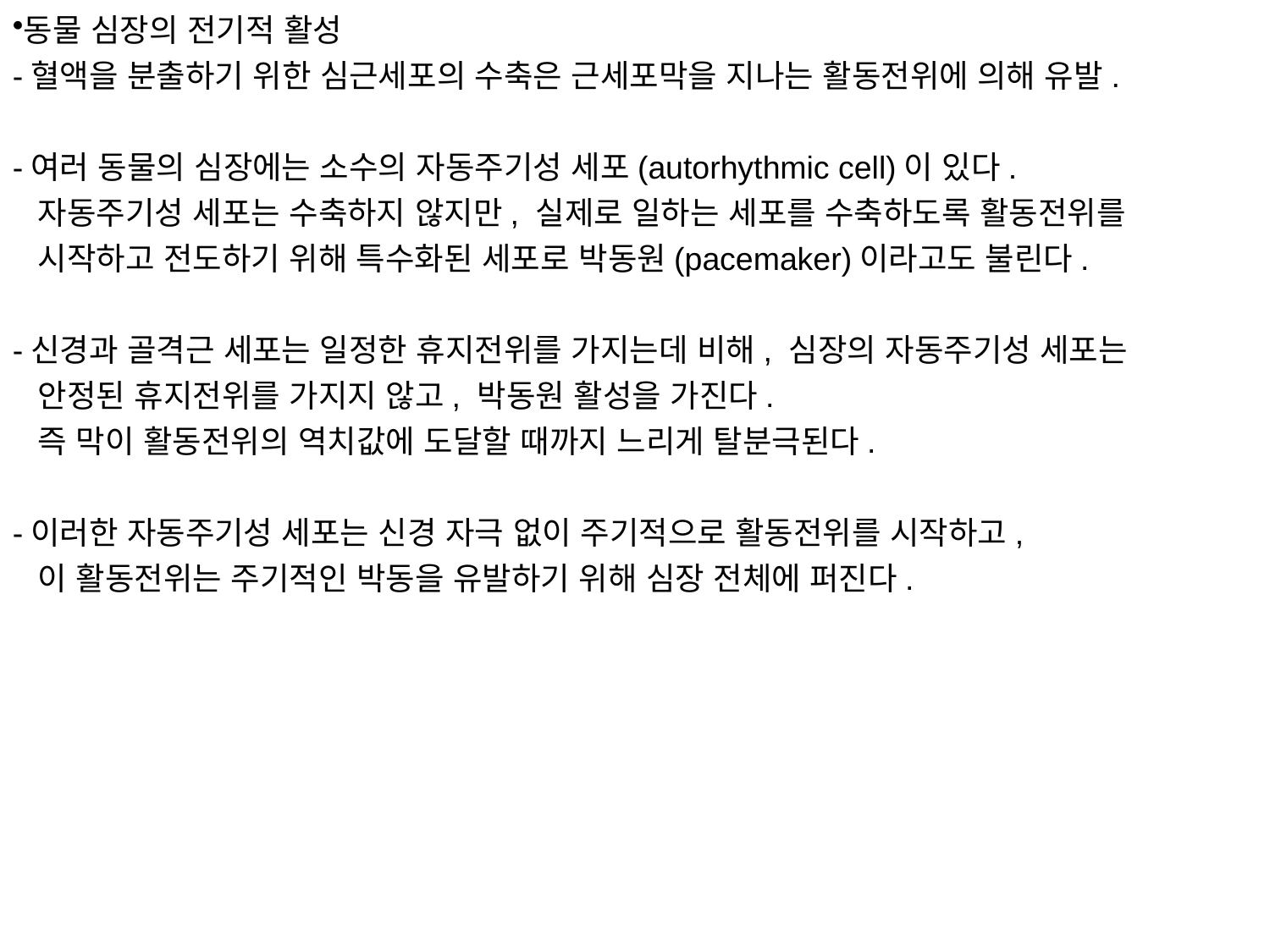

동물 심장의 전기적 활성
-혈액을 분출하기 위한 심근세포의 수축은 근세포막을 지나는 활동전위에 의해 유발.

-여러 동물의 심장에는 소수의 자동주기성 세포(autorhythmic cell)이 있다.
  자동주기성 세포는 수축하지 않지만, 실제로 일하는 세포를 수축하도록 활동전위를
  시작하고 전도하기 위해 특수화된 세포로 박동원(pacemaker)이라고도 불린다.

-신경과 골격근 세포는 일정한 휴지전위를 가지는데 비해, 심장의 자동주기성 세포는
  안정된 휴지전위를 가지지 않고, 박동원 활성을 가진다.
  즉 막이 활동전위의 역치값에 도달할 때까지 느리게 탈분극된다.

-이러한 자동주기성 세포는 신경 자극 없이 주기적으로 활동전위를 시작하고,
  이 활동전위는 주기적인 박동을 유발하기 위해 심장 전체에 퍼진다.